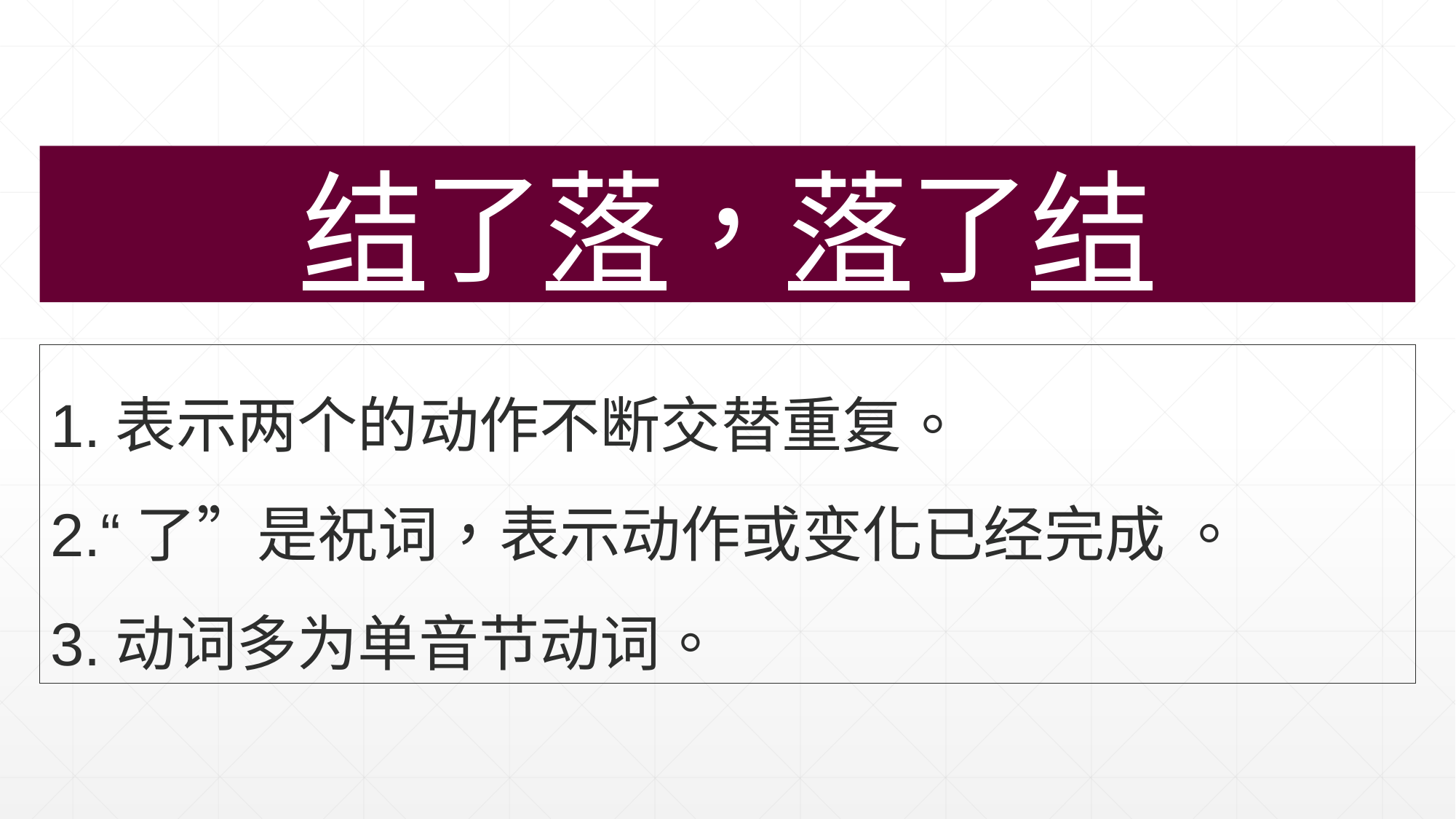

结了落，落了结
1.表示两个的动作不断交替重复。
2.“了”是祝词，表示动作或变化已经完成 。
3.动词多为单音节动词。